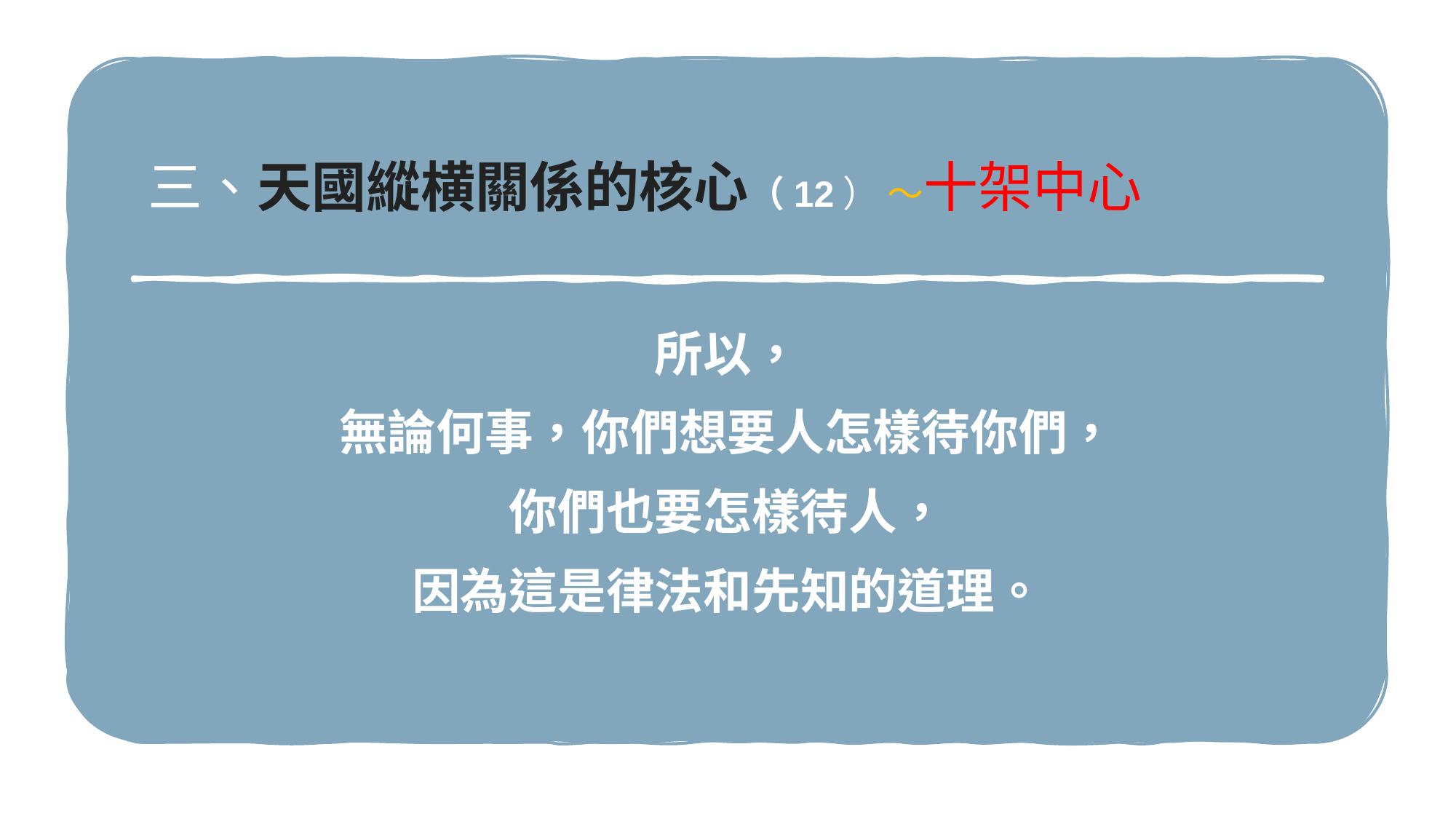

# 三、天國縱横關係的核心（12） ～十架中心

所以，
無論何事，你們想要人怎樣待你們，
你們也要怎樣待人，
因為這是律法和先知的道理。